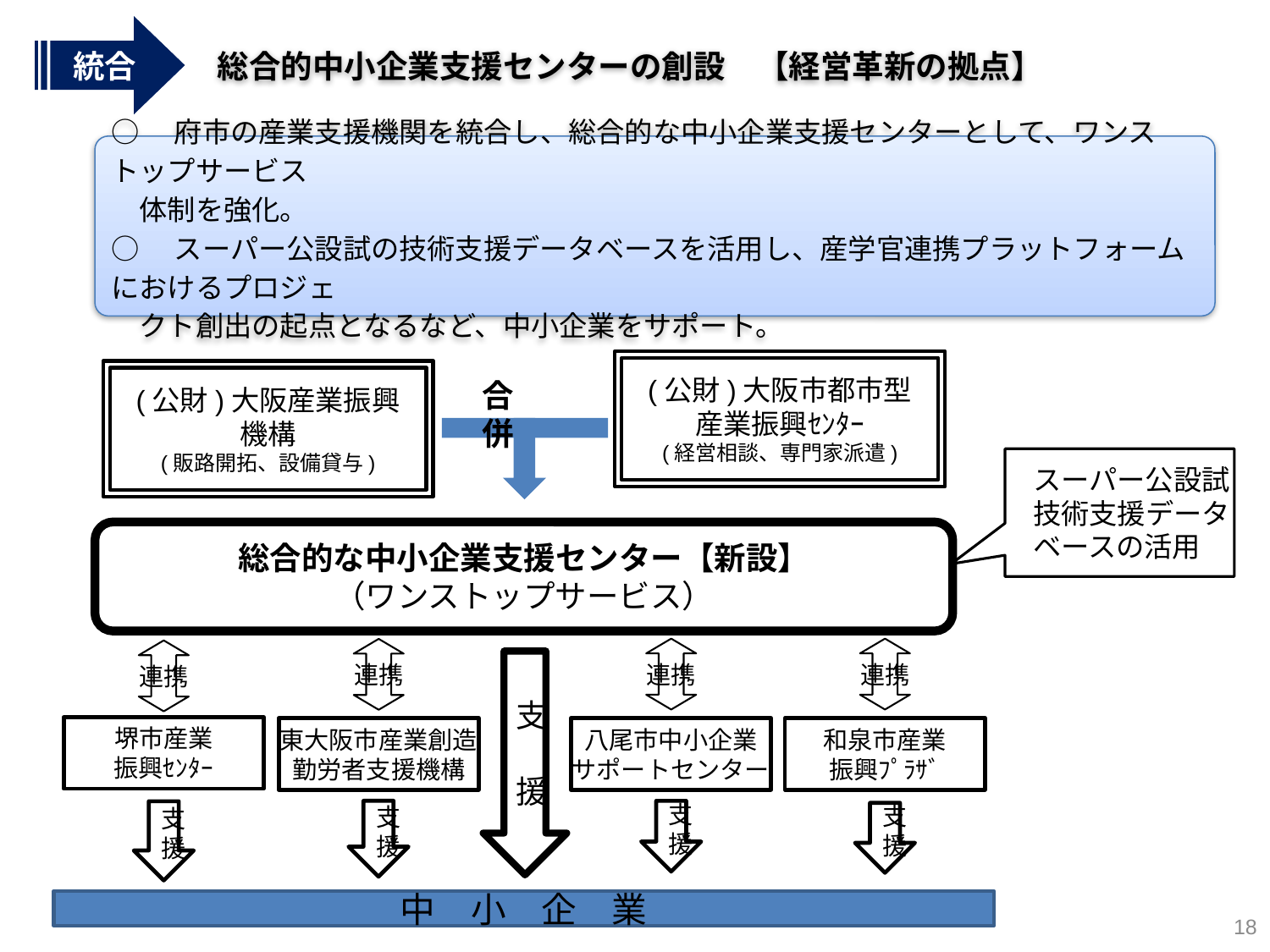

統合
総合的中小企業支援センターの創設　【経営革新の拠点】
○　府市の産業支援機関を統合し、総合的な中小企業支援センターとして、ワンストップサービス
　体制を強化。
○　スーパー公設試の技術支援データベースを活用し、産学官連携プラットフォームにおけるプロジェ
　クト創出の起点となるなど、中小企業をサポート。
(公財)大阪市都市型
産業振興ｾﾝﾀｰ
(経営相談、専門家派遣)
(公財)大阪産業振興
機構
(販路開拓、設備貸与)
合　併

　スーパー公設試
　技術支援データ
　ベースの活用
総合的な中小企業支援センター【新設】
（ワンストップサービス）
連携
連携
連携
連携
支　援
堺市産業
振興ｾﾝﾀｰ
東大阪市産業創造
勤労者支援機構
八尾市中小企業
サポートセンター
和泉市産業
振興ﾌﾟﾗｻﾞ
支援
支援
支援
支援
中　小　企　業
18